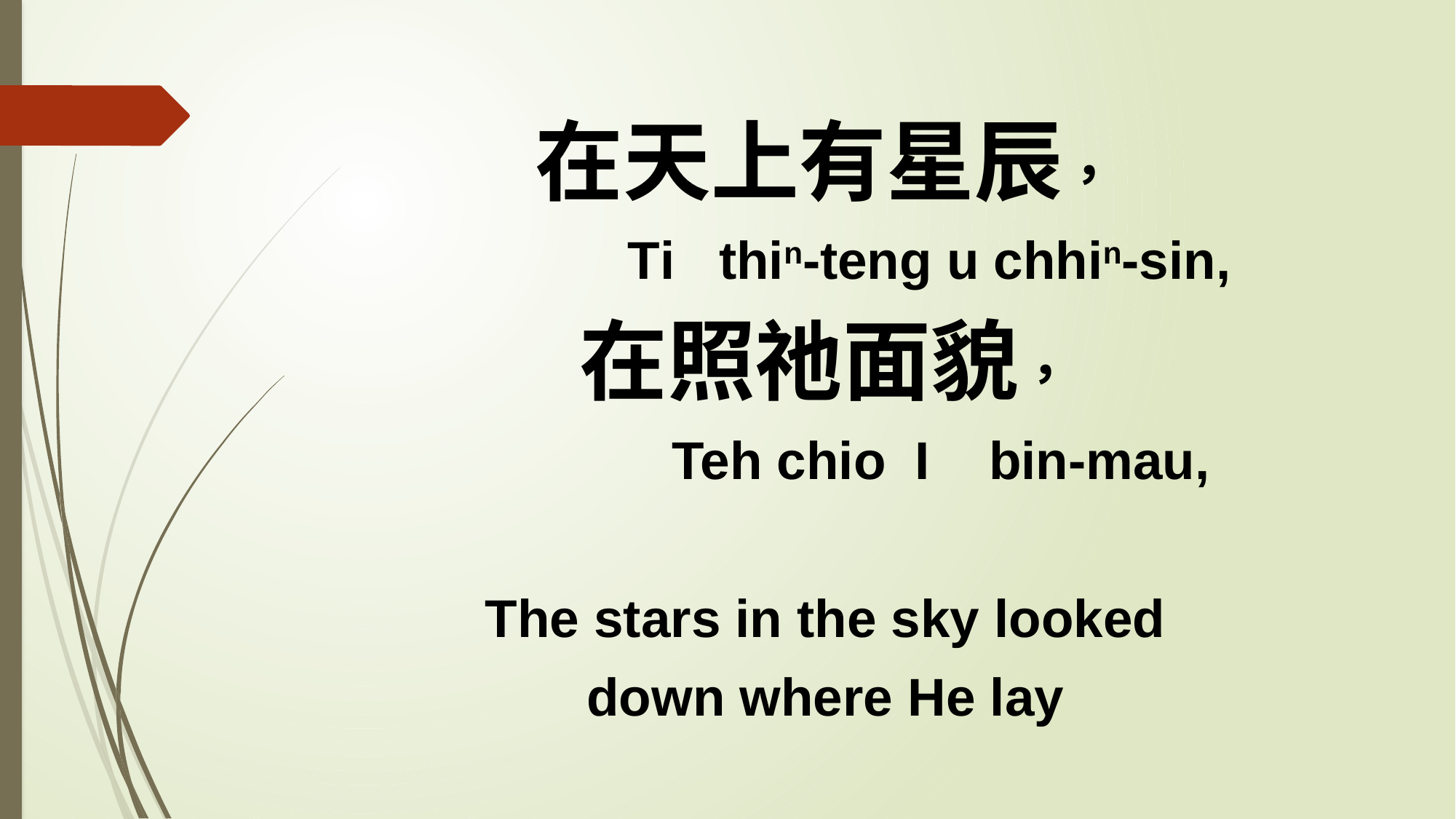

在天上有星辰，
                       Ti   thin-teng u chhin-sin,
在照祂面貌，
                          Teh chio  I    bin-mau,

The stars in the sky looked
down where He lay